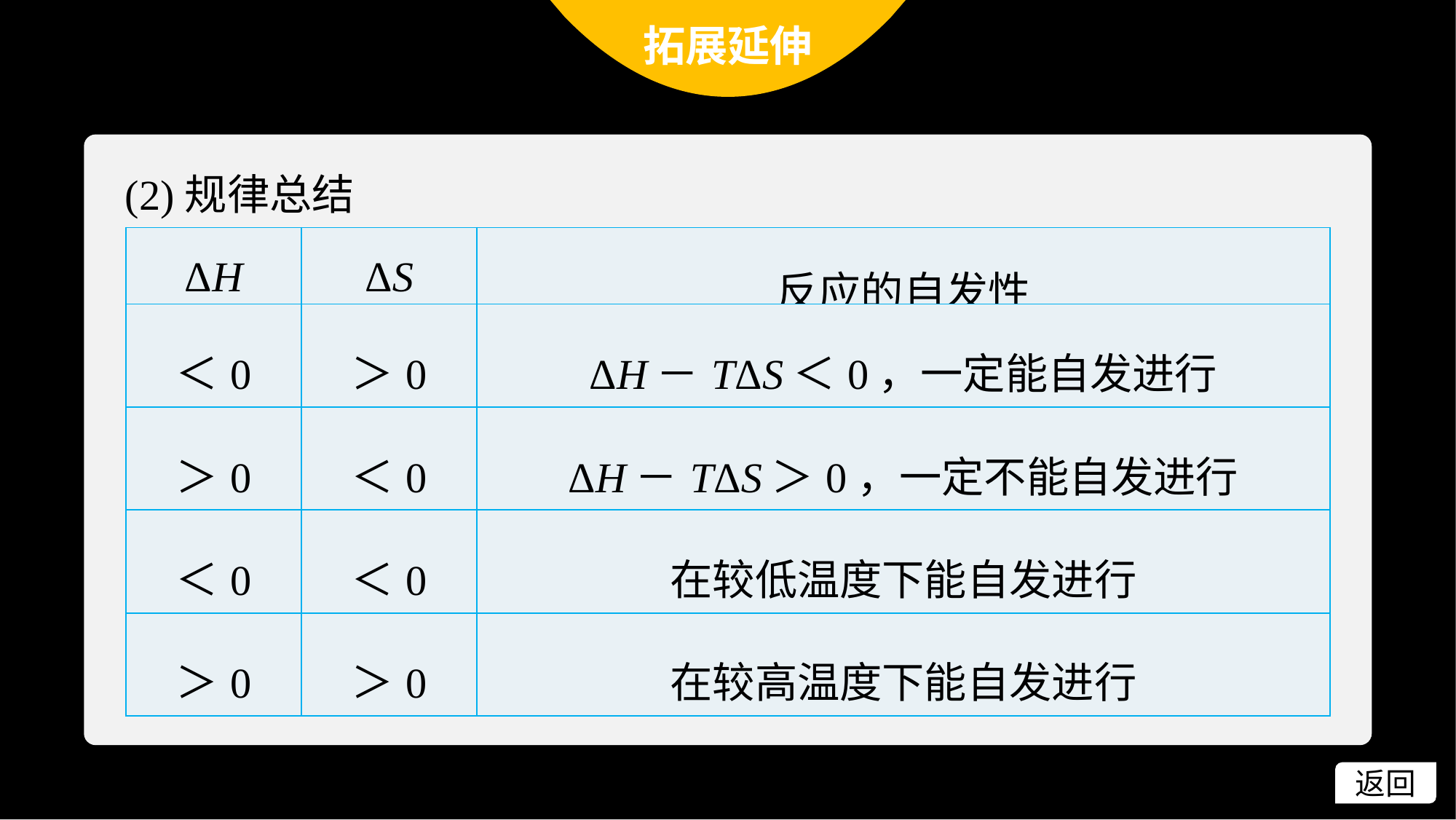

拓展延伸

(2)规律总结
| ΔH | ΔS | 反应的自发性 |
| --- | --- | --- |
| ＜0 | ＞0 | ΔH－TΔS＜0，一定能自发进行 |
| ＞0 | ＜0 | ΔH－TΔS＞0，一定不能自发进行 |
| ＜0 | ＜0 | 在较低温度下能自发进行 |
| ＞0 | ＞0 | 在较高温度下能自发进行 |
返回